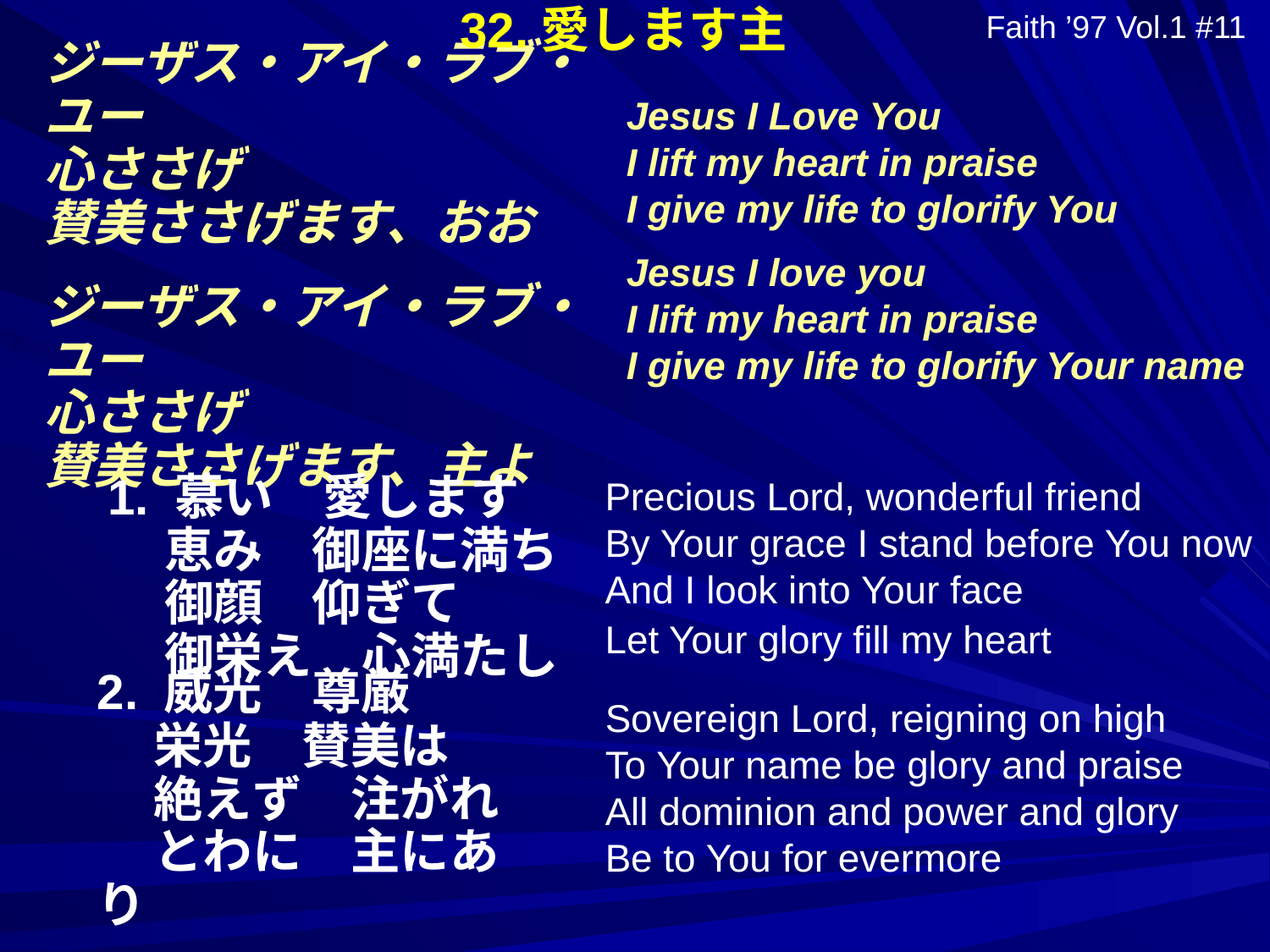

Faith ’97 Vol.1 #11
32.愛します主
Jesus I Love You
I lift my heart in praise
I give my life to glorify You

Jesus I love you
I lift my heart in praise
I give my life to glorify Your name
ジーザス・アイ・ラブ・ユー
心ささげ
賛美ささげます、おお

ジーザス・アイ・ラブ・ユー
心ささげ
賛美ささげます、主よ
Precious Lord, wonderful friend
By Your grace I stand before You now
And I look into Your face
Let Your glory fill my heart
1. 慕い　愛します
    恵み　御座に満ち
    御顔　仰ぎて
    御栄え　心満たし
Sovereign Lord, reigning on high
To Your name be glory and praise
All dominion and power and glory
Be to You for evermore
2. 威光　尊厳
    栄光　賛美は
    絶えず　注がれ
    とわに　主にあり